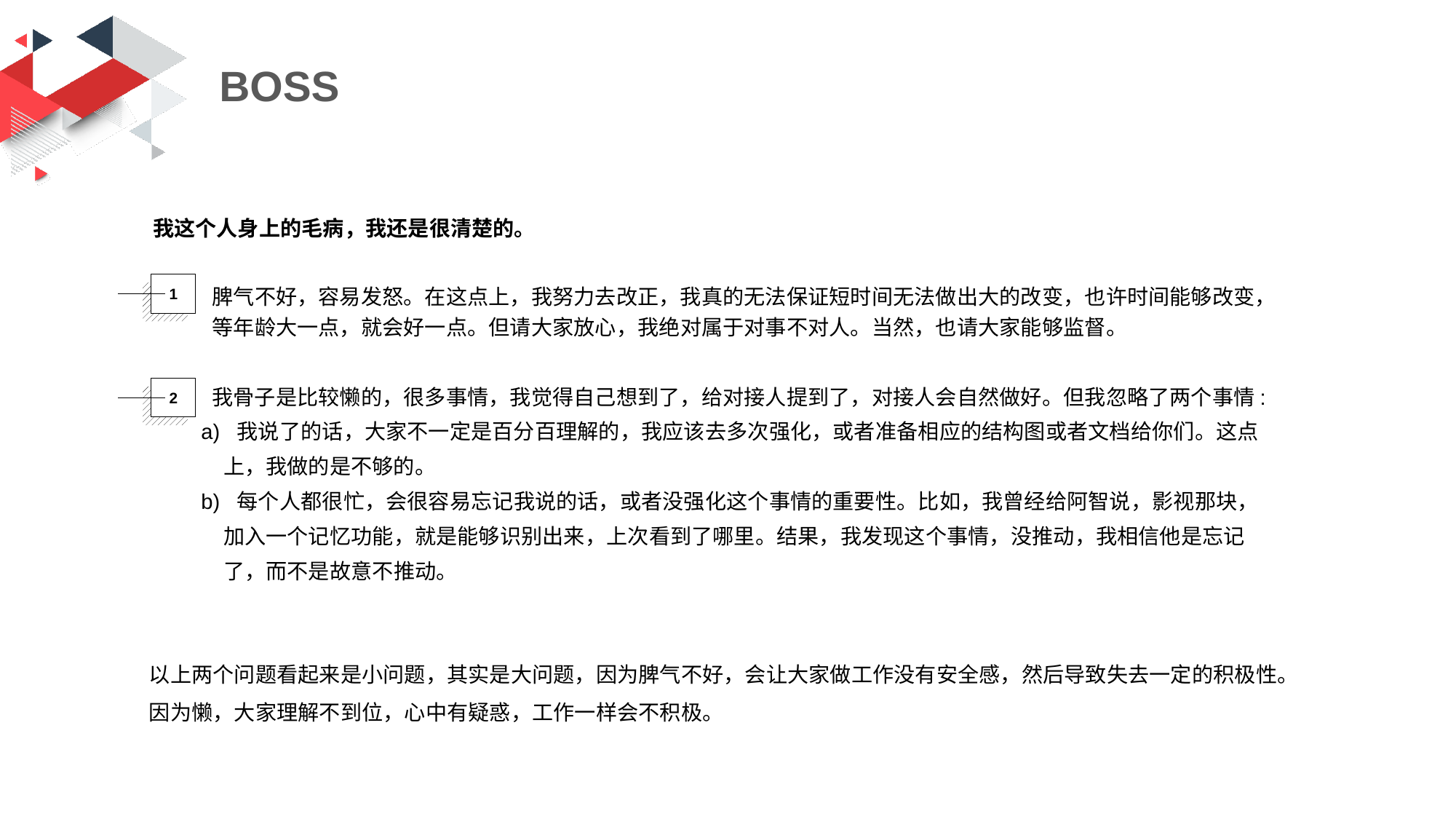

BOSS
我这个人身上的毛病，我还是很清楚的。
脾气不好，容易发怒。在这点上，我努力去改正，我真的无法保证短时间无法做出大的改变，也许时间能够改变， 等年龄大一点，就会好一点。但请大家放心，我绝对属于对事不对人。当然，也请大家能够监督。

我骨子是比较懒的，很多事情，我觉得自己想到了，给对接人提到了，对接人会自然做好。但我忽略了两个事情:
     a)  我说了的话，大家不一定是百分百理解的，我应该去多次强化，或者准备相应的结构图或者文档给你们。这点
          上，我做的是不够的。
     b)  每个人都很忙，会很容易忘记我说的话，或者没强化这个事情的重要性。比如，我曾经给阿智说，影视那块，
          加入一个记忆功能，就是能够识别出来，上次看到了哪里。结果，我发现这个事情，没推动，我相信他是忘记
          了，而不是故意不推动。
1

2

以上两个问题看起来是小问题，其实是大问题，因为脾气不好，会让大家做工作没有安全感，然后导致失去一定的积极性。因为懒，大家理解不到位，心中有疑惑，工作一样会不积极。